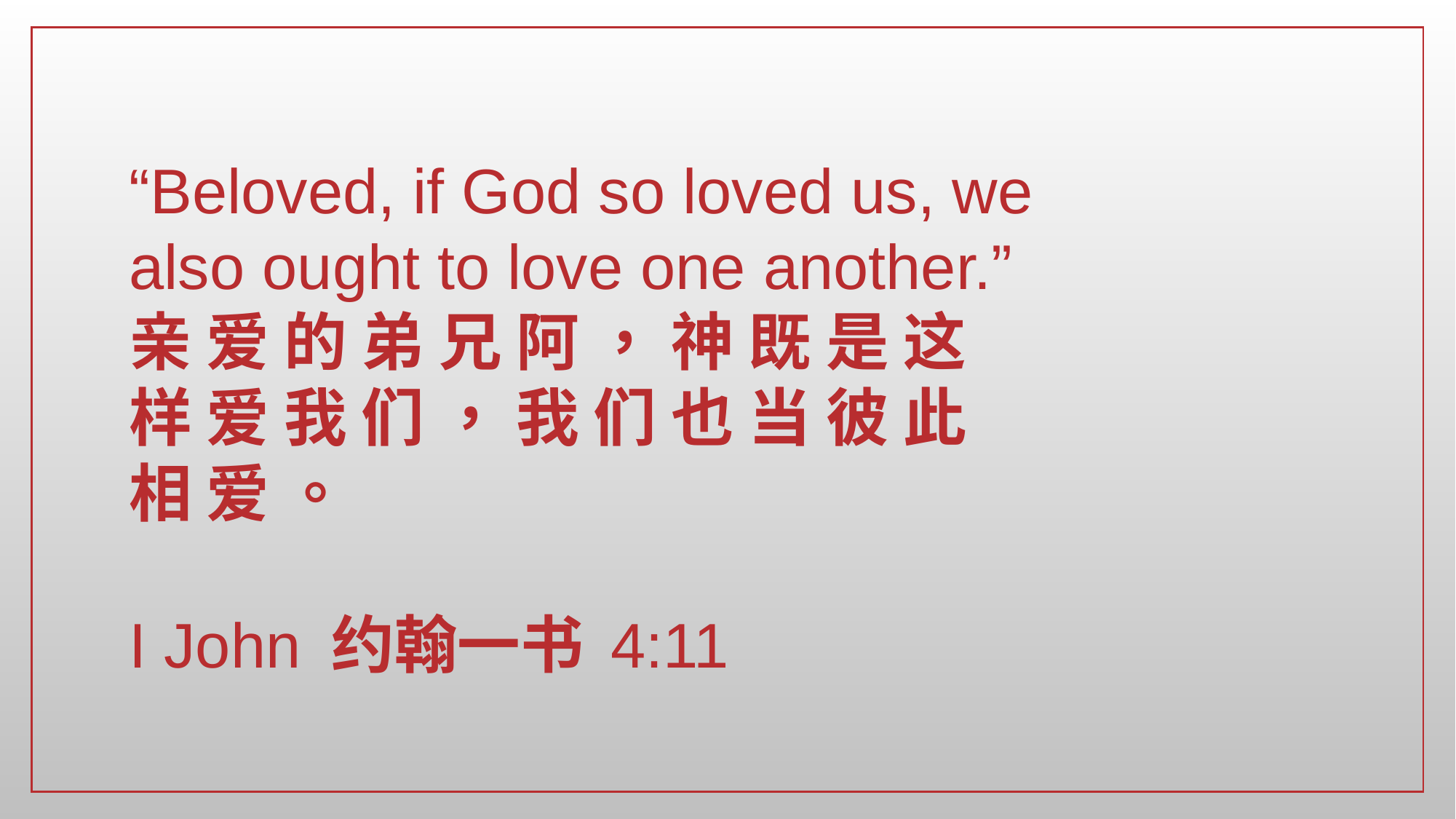

# “Beloved, if God so loved us, we also ought to love one another.” 亲 爱 的 弟 兄 阿 ， 神 既 是 这 样 爱 我 们 ， 我 们 也 当 彼 此 相 爱 。 I John 约翰一书 4:11